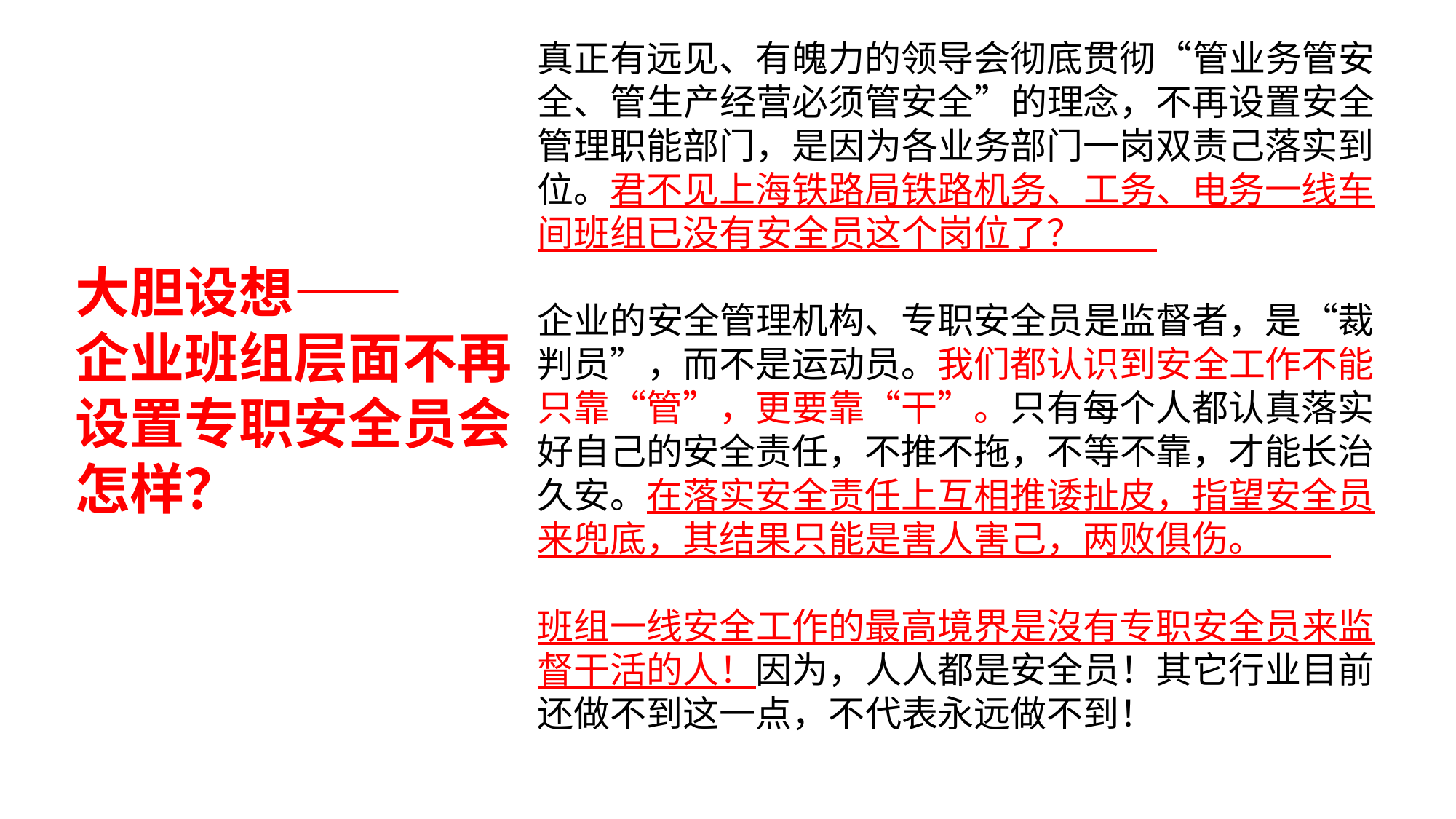

真正有远见、有魄力的领导会彻底贯彻“管业务管安全、管生产经营必须管安全”的理念，不再设置安全管理职能部门，是因为各业务部门一岗双责己落实到位。君不见上海铁路局铁路机务、工务、电务一线车间班组已没有安全员这个岗位了？

企业的安全管理机构、专职安全员是监督者，是“裁判员”，而不是运动员。我们都认识到安全工作不能只靠“管”，更要靠“干”。只有每个人都认真落实好自己的安全责任，不推不拖，不等不靠，才能长治久安。在落实安全责任上互相推诿扯皮，指望安全员来兜底，其结果只能是害人害己，两败俱伤。

班组一线安全工作的最高境界是沒有专职安全员来监督干活的人！因为，人人都是安全员！其它行业目前还做不到这一点，不代表永远做不到！
大胆设想——
企业班组层面不再设置专职安全员会怎样？？
110